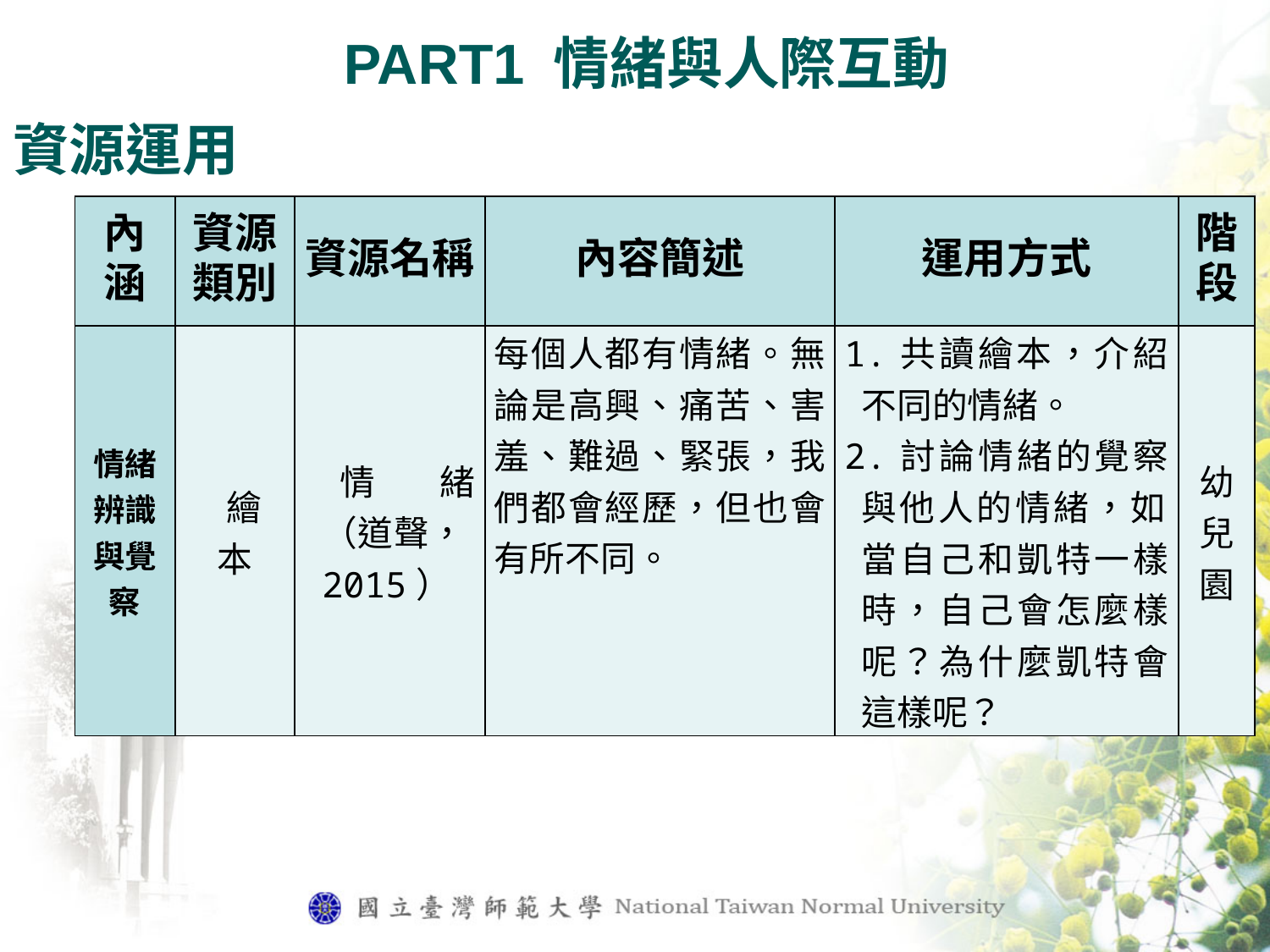

PART1 情緒與人際互動
資源運用
| 內涵 | 資源類別 | 資源名稱 | 內容簡述 | 運用方式 | 階段 |
| --- | --- | --- | --- | --- | --- |
| 情緒辨識與覺察 | 繪本 | 情緒（道聲，2015） | 每個人都有情緒。無論是高興、痛苦、害羞、難過、緊張，我們都會經歷，但也會有所不同。 | 1.共讀繪本，介紹不同的情緒。 2.討論情緒的覺察與他人的情緒，如：當自己和凱特一樣時，自己會怎麼樣呢？為什麼凱特會這樣呢？ | 幼兒園 |